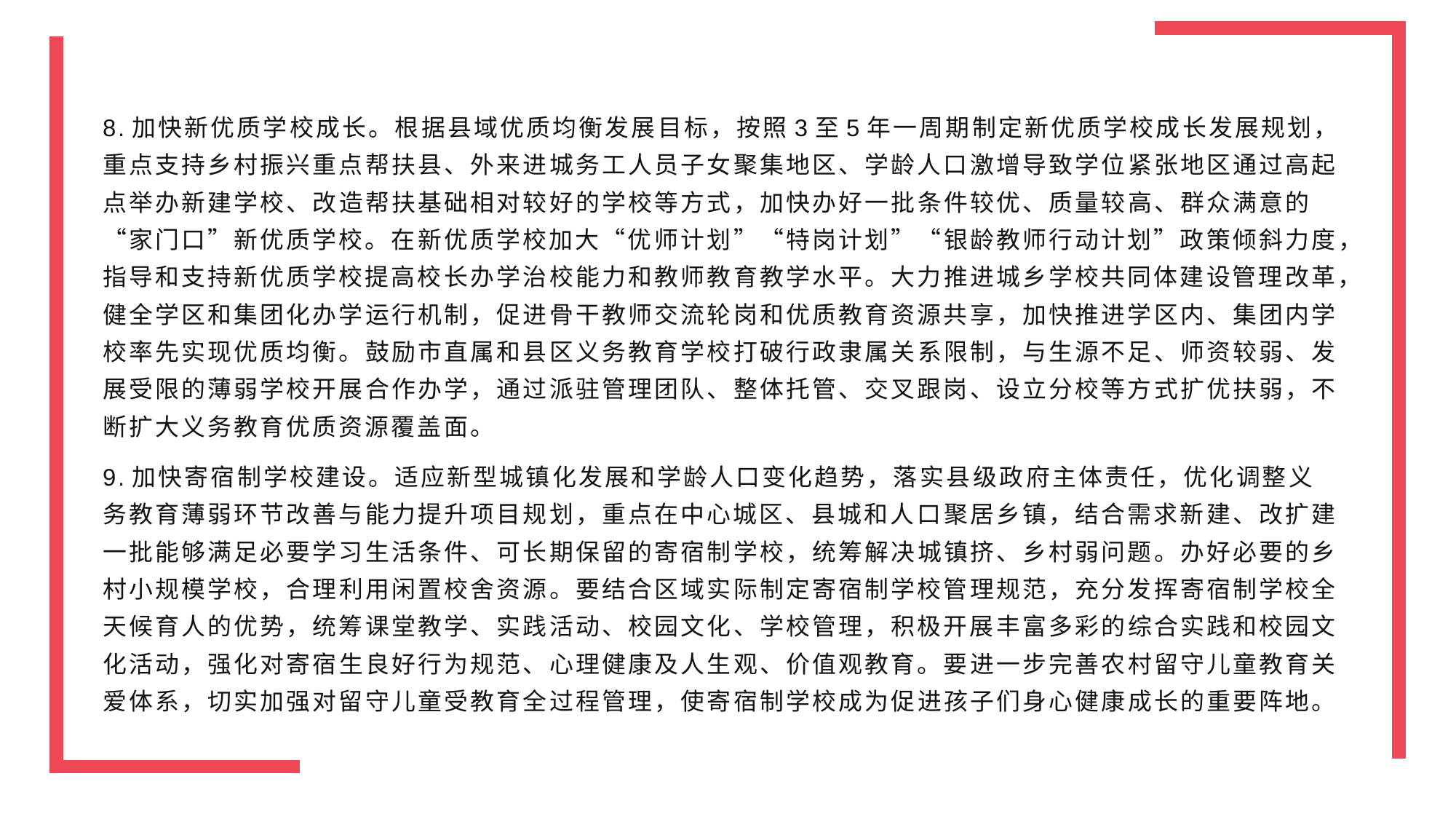

8.加快新优质学校成长。根据县域优质均衡发展目标，按照3至5年一周期制定新优质学校成长发展规划，重点支持乡村振兴重点帮扶县、外来进城务工人员子女聚集地区、学龄人口激增导致学位紧张地区通过高起点举办新建学校、改造帮扶基础相对较好的学校等方式，加快办好一批条件较优、质量较高、群众满意的“家门口”新优质学校。在新优质学校加大“优师计划”“特岗计划”“银龄教师行动计划”政策倾斜力度，指导和支持新优质学校提高校长办学治校能力和教师教育教学水平。大力推进城乡学校共同体建设管理改革，健全学区和集团化办学运行机制，促进骨干教师交流轮岗和优质教育资源共享，加快推进学区内、集团内学校率先实现优质均衡。鼓励市直属和县区义务教育学校打破行政隶属关系限制，与生源不足、师资较弱、发展受限的薄弱学校开展合作办学，通过派驻管理团队、整体托管、交叉跟岗、设立分校等方式扩优扶弱，不断扩大义务教育优质资源覆盖面。
9.加快寄宿制学校建设。适应新型城镇化发展和学龄人口变化趋势，落实县级政府主体责任，优化调整义务教育薄弱环节改善与能力提升项目规划，重点在中心城区、县城和人口聚居乡镇，结合需求新建、改扩建一批能够满足必要学习生活条件、可长期保留的寄宿制学校，统筹解决城镇挤、乡村弱问题。办好必要的乡村小规模学校，合理利用闲置校舍资源。要结合区域实际制定寄宿制学校管理规范，充分发挥寄宿制学校全天候育人的优势，统筹课堂教学、实践活动、校园文化、学校管理，积极开展丰富多彩的综合实践和校园文化活动，强化对寄宿生良好行为规范、心理健康及人生观、价值观教育。要进一步完善农村留守儿童教育关爱体系，切实加强对留守儿童受教育全过程管理，使寄宿制学校成为促进孩子们身心健康成长的重要阵地。